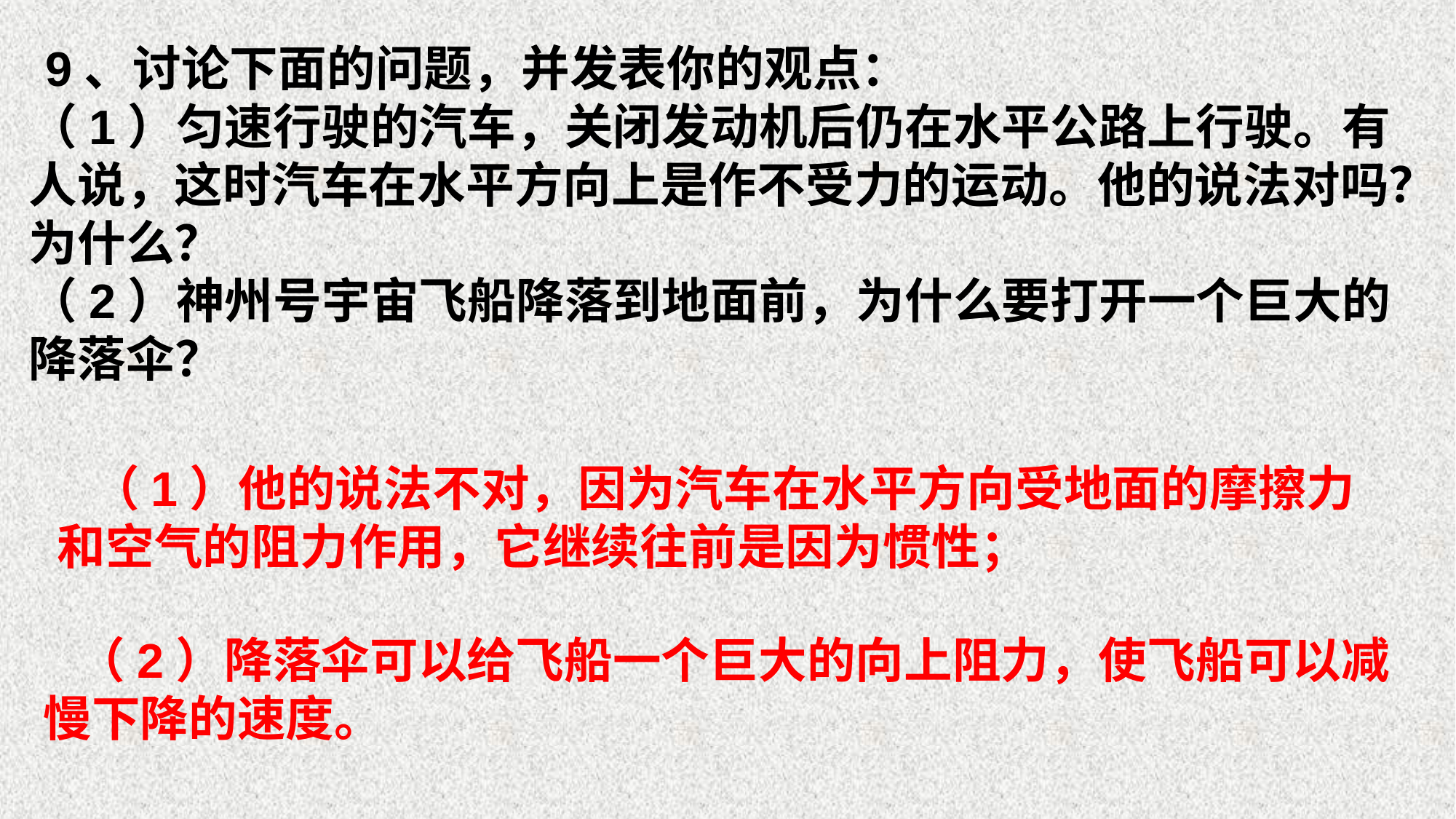

9、讨论下面的问题，并发表你的观点：
（1）匀速行驶的汽车，关闭发动机后仍在水平公路上行驶。有人说，这时汽车在水平方向上是作不受力的运动。他的说法对吗？为什么？
（2）神州号宇宙飞船降落到地面前，为什么要打开一个巨大的降落伞？
  （1）他的说法不对，因为汽车在水平方向受地面的摩擦力和空气的阻力作用，它继续往前是因为惯性；
  （2）降落伞可以给飞船一个巨大的向上阻力，使飞船可以减慢下降的速度。